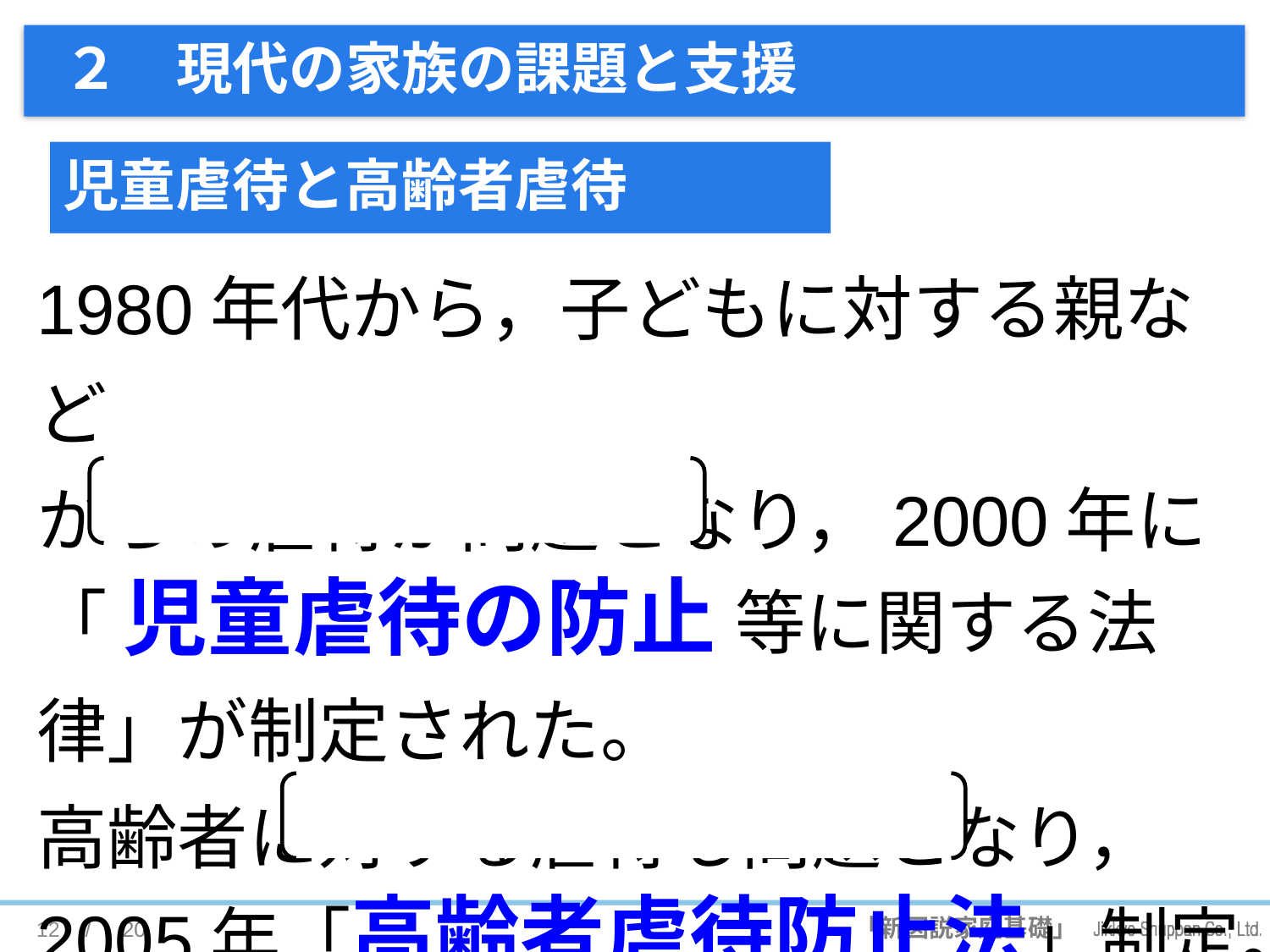

# ２　現代の家族の課題と支援
児童虐待と高齢者虐待
1980年代から，子どもに対する親など
からの虐待が問題となり，2000年に
「 児童虐待の防止 等に関する法律」が制定された。
高齢者に対する虐待も問題となり，
2005年「高齢者虐待防止法」制定。

12